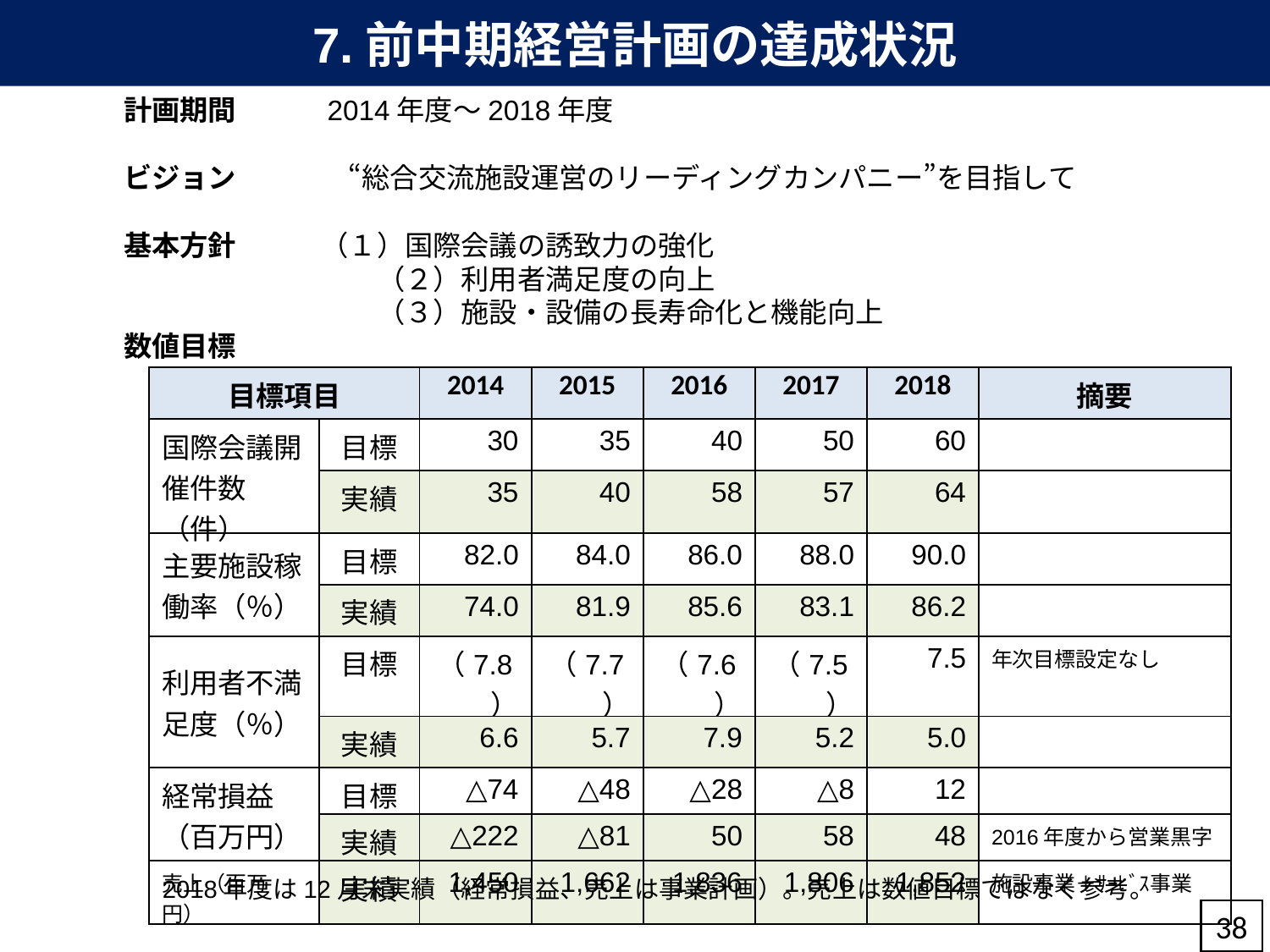

7.前中期経営計画の達成状況
計画期間　　　2014年度～2018年度

ビジョン　　　　“総合交流施設運営のリーディングカンパニー”を目指して

基本方針　　　（１）国際会議の誘致力の強化
　　　　　　　　　（２）利用者満足度の向上
　　　　　　　　　（３）施設・設備の長寿命化と機能向上
数値目標
| 目標項目 |  | 2014 | 2015 | 2016 | 2017 | 2018 | 摘要 |
| --- | --- | --- | --- | --- | --- | --- | --- |
| 国際会議開催件数（件） | 目標 | 30 | 35 | 40 | 50 | 60 |  |
|  | 実績 | 35 | 40 | 58 | 57 | 64 |  |
| 主要施設稼働率（％） | 目標 | 82.0 | 84.0 | 86.0 | 88.0 | 90.0 |  |
|  | 実績 | 74.0 | 81.9 | 85.6 | 83.1 | 86.2 |  |
| 利用者不満足度（％） | 目標 | （7.8） | （7.7） | （7.6） | （7.5） | 7.5 | 年次目標設定なし |
|  | 実績 | 6.6 | 5.7 | 7.9 | 5.2 | 5.0 |  |
| 経常損益（百万円） | 目標 | △74 | △48 | △28 | △8 | 12 |  |
|  | 実績 | △222 | △81 | 50 | 58 | 48 | 2016年度から営業黒字 |
| 売上（百万円） | 実績 | 1,450 | 1,662 | 1,836 | 1,806 | 1,852 | 施設事業＋ｻｰﾋﾞｽ事業 |
2018年度は12月末実績（経常損益、売上は事業計画）。売上は数値目標ではなく参考。
38